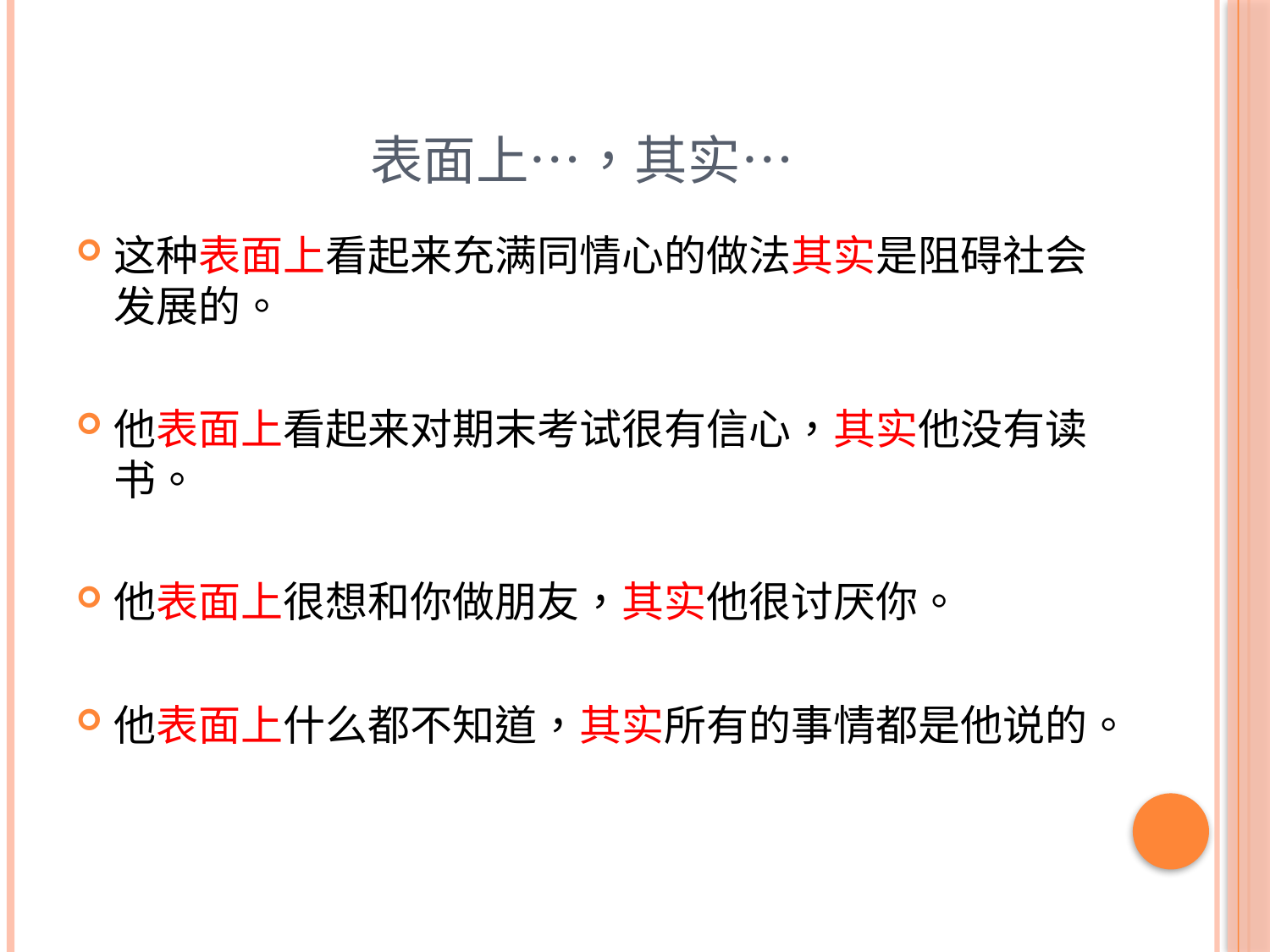

# 表面上…，其实…
这种表面上看起来充满同情心的做法其实是阻碍社会发展的。

他表面上看起来对期末考试很有信心，其实他没有读书。

他表面上很想和你做朋友，其实他很讨厌你。

他表面上什么都不知道，其实所有的事情都是他说的。